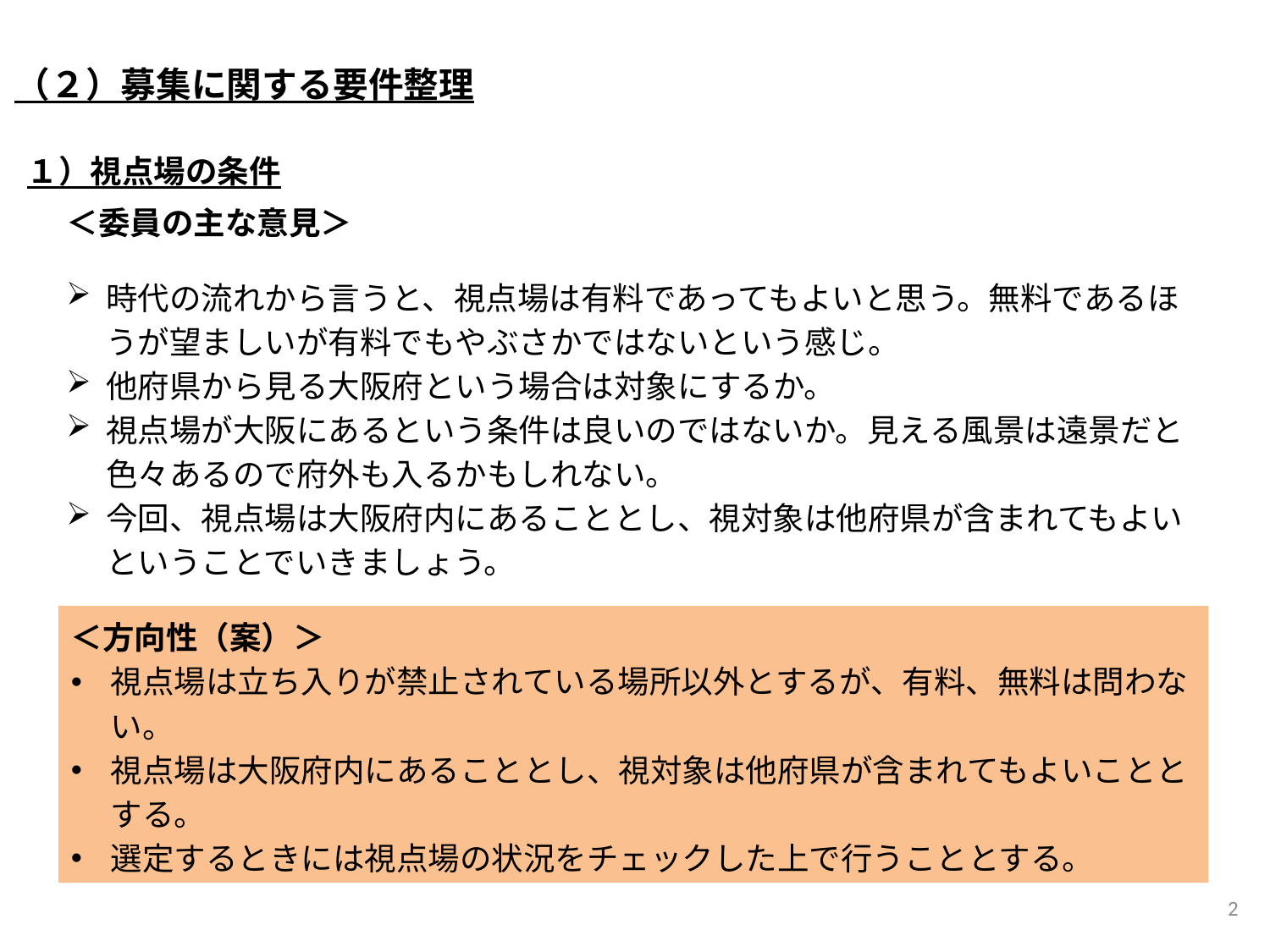

（２）募集に関する要件整理
１）視点場の条件
＜委員の主な意見＞
時代の流れから言うと、視点場は有料であってもよいと思う。無料であるほうが望ましいが有料でもやぶさかではないという感じ。
他府県から見る大阪府という場合は対象にするか。
視点場が大阪にあるという条件は良いのではないか。見える風景は遠景だと色々あるので府外も入るかもしれない。
今回、視点場は大阪府内にあることとし、視対象は他府県が含まれてもよいということでいきましょう。
＜方向性（案）＞
視点場は立ち入りが禁止されている場所以外とするが、有料、無料は問わない。
視点場は大阪府内にあることとし、視対象は他府県が含まれてもよいこととする。
選定するときには視点場の状況をチェックした上で行うこととする。
2